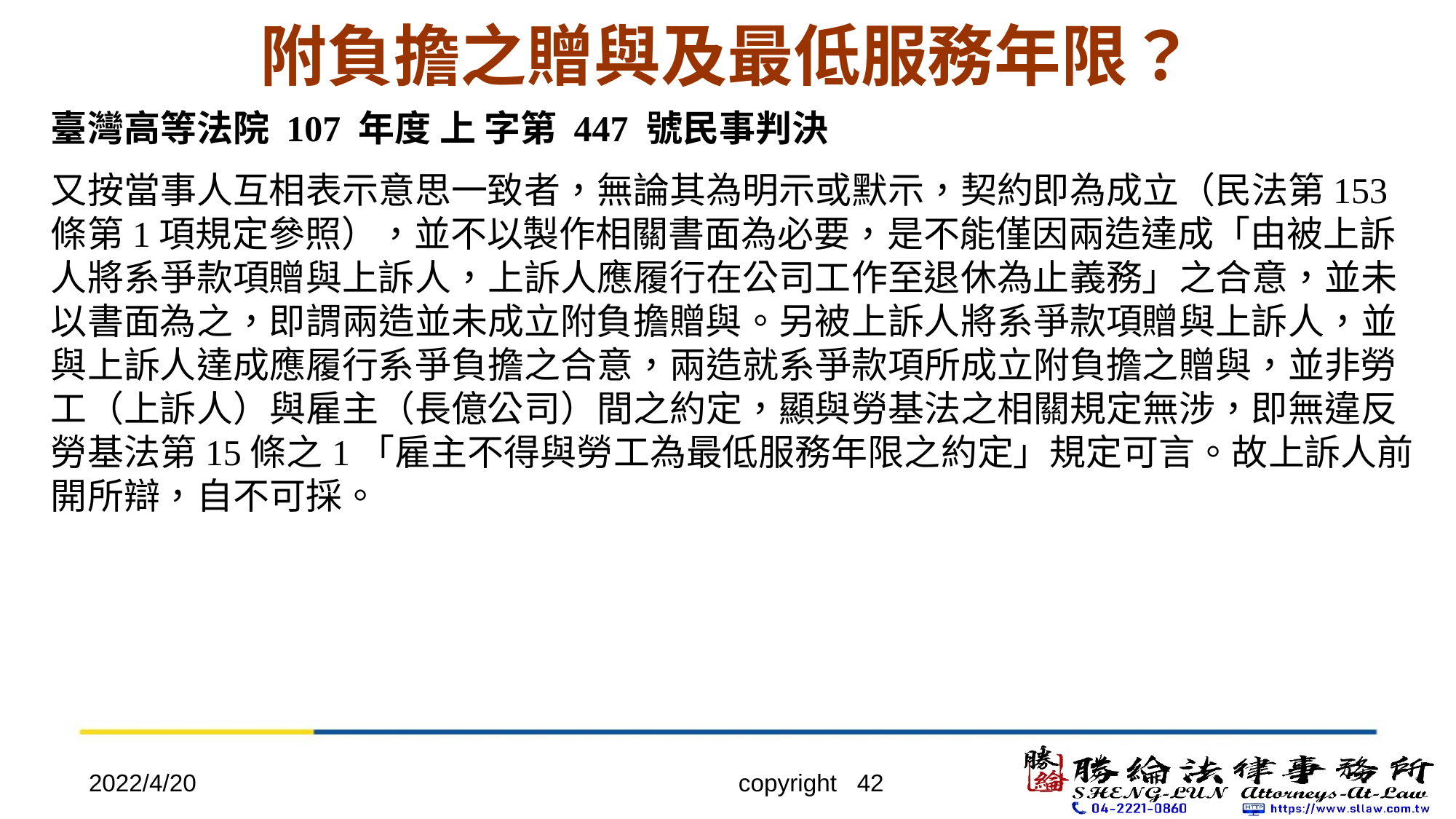

# 附負擔之贈與及最低服務年限？
臺灣高等法院 107 年度 上 字第 447 號民事判決

又按當事人互相表示意思一致者，無論其為明示或默示，契約即為成立（民法第153條第1項規定參照），並不以製作相關書面為必要，是不能僅因兩造達成「由被上訴人將系爭款項贈與上訴人，上訴人應履行在公司工作至退休為止義務」之合意，並未以書面為之，即謂兩造並未成立附負擔贈與。另被上訴人將系爭款項贈與上訴人，並與上訴人達成應履行系爭負擔之合意，兩造就系爭款項所成立附負擔之贈與，並非勞工（上訴人）與雇主（長億公司）間之約定，顯與勞基法之相關規定無涉，即無違反勞基法第15條之1「雇主不得與勞工為最低服務年限之約定」規定可言。故上訴人前開所辯，自不可採。

2022/4/20
copyright   42